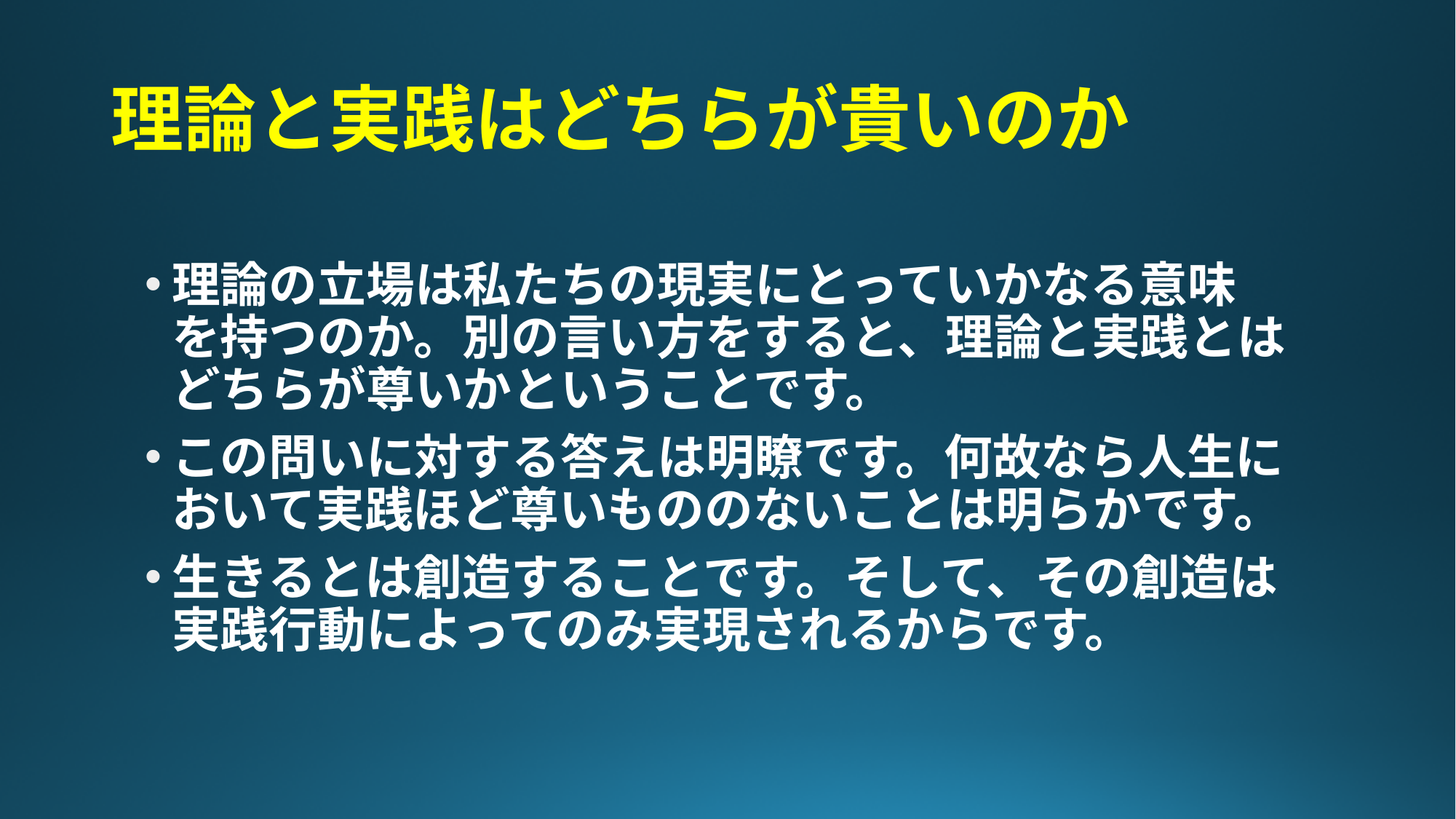

# 理論と実践はどちらが貴いのか
理論の立場は私たちの現実にとっていかなる意味　　を持つのか。別の言い方をすると、理論と実践とは　どちらが尊いかということです。
この問いに対する答えは明瞭です。何故なら人生に　おいて実践ほど尊いもののないことは明らかです。
生きるとは創造することです。そして、その創造は　実践行動によってのみ実現されるからです。